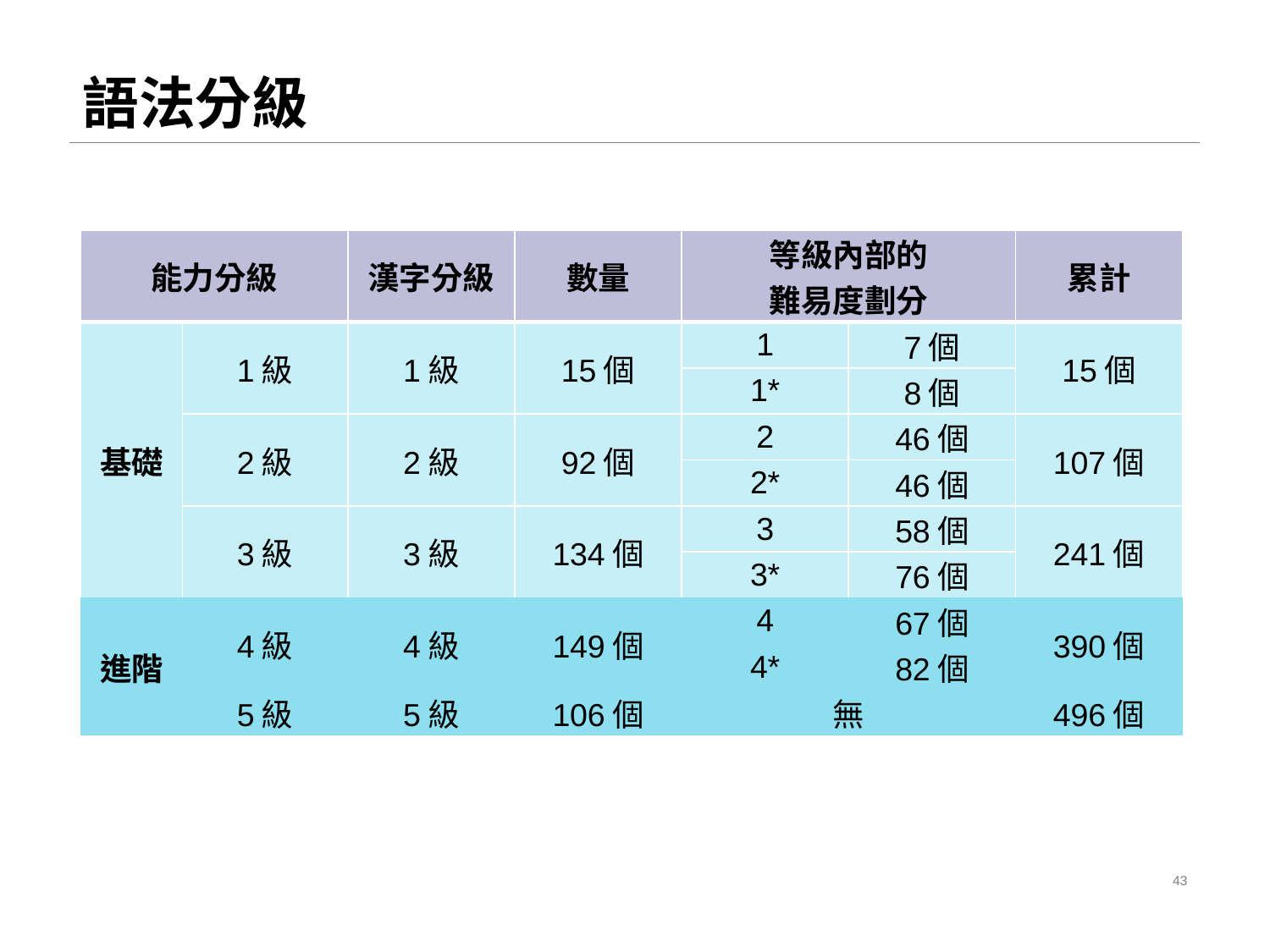

# 語法分級
| 能力分級 |  | 漢字分級 | 數量 | 等級內部的 難易度劃分 |  | 累計 |
| --- | --- | --- | --- | --- | --- | --- |
| 基礎 | 1級 | 1級 | 15個 | 1 | 7個 | 15個 |
|  |  |  |  | 1\* | 8個 |  |
|  | 2級 | 2級 | 92個 | 2 | 46個 | 107個 |
|  |  |  |  | 2\* | 46個 |  |
|  | 3級 | 3級 | 134個 | 3 | 58個 | 241個 |
|  |  |  |  | 3\* | 76個 |  |
| 進階 | 4級 | 4級 | 149個 | 4 | 67個 | 390個 |
|  |  |  |  | 4\* | 82個 |  |
|  | 5級 | 5級 | 106個 | 無 |  | 496個 |
43